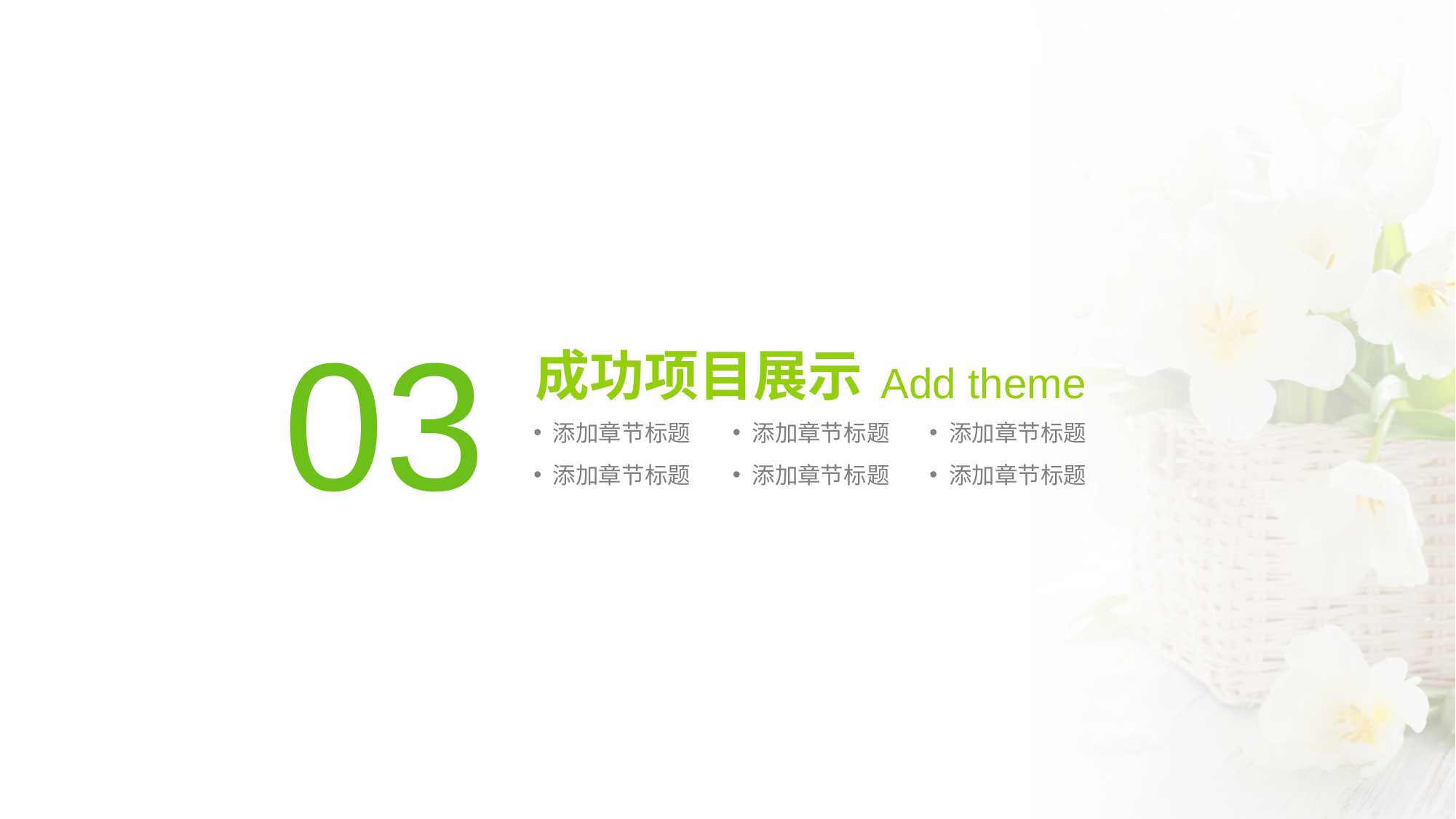

03
成功项目展示
Add theme
添加章节标题
添加章节标题
添加章节标题
添加章节标题
添加章节标题
添加章节标题